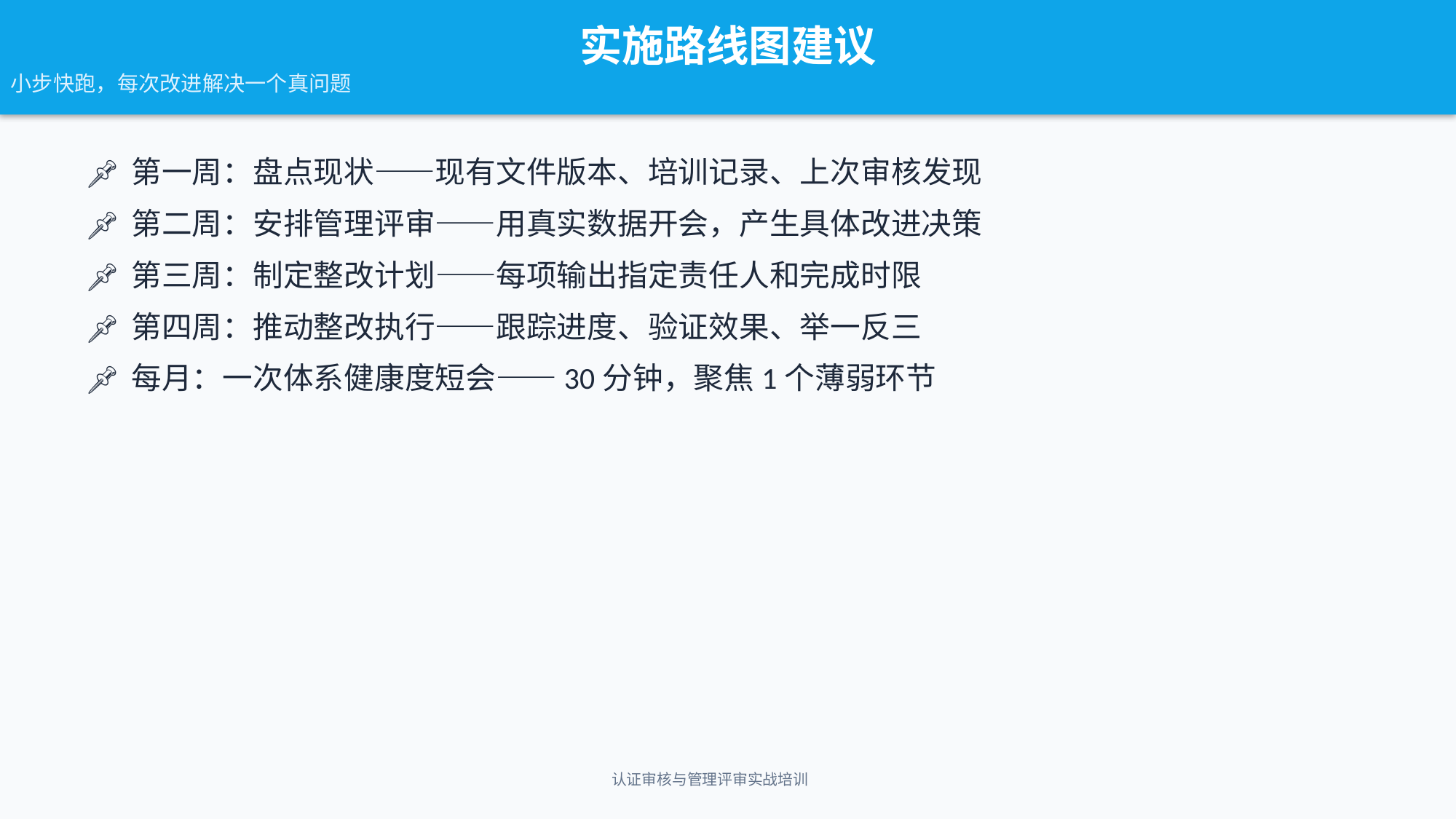

实施路线图建议
小步快跑，每次改进解决一个真问题
📌 第一周：盘点现状——现有文件版本、培训记录、上次审核发现
📌 第二周：安排管理评审——用真实数据开会，产生具体改进决策
📌 第三周：制定整改计划——每项输出指定责任人和完成时限
📌 第四周：推动整改执行——跟踪进度、验证效果、举一反三
📌 每月：一次体系健康度短会——30分钟，聚焦1个薄弱环节
认证审核与管理评审实战培训